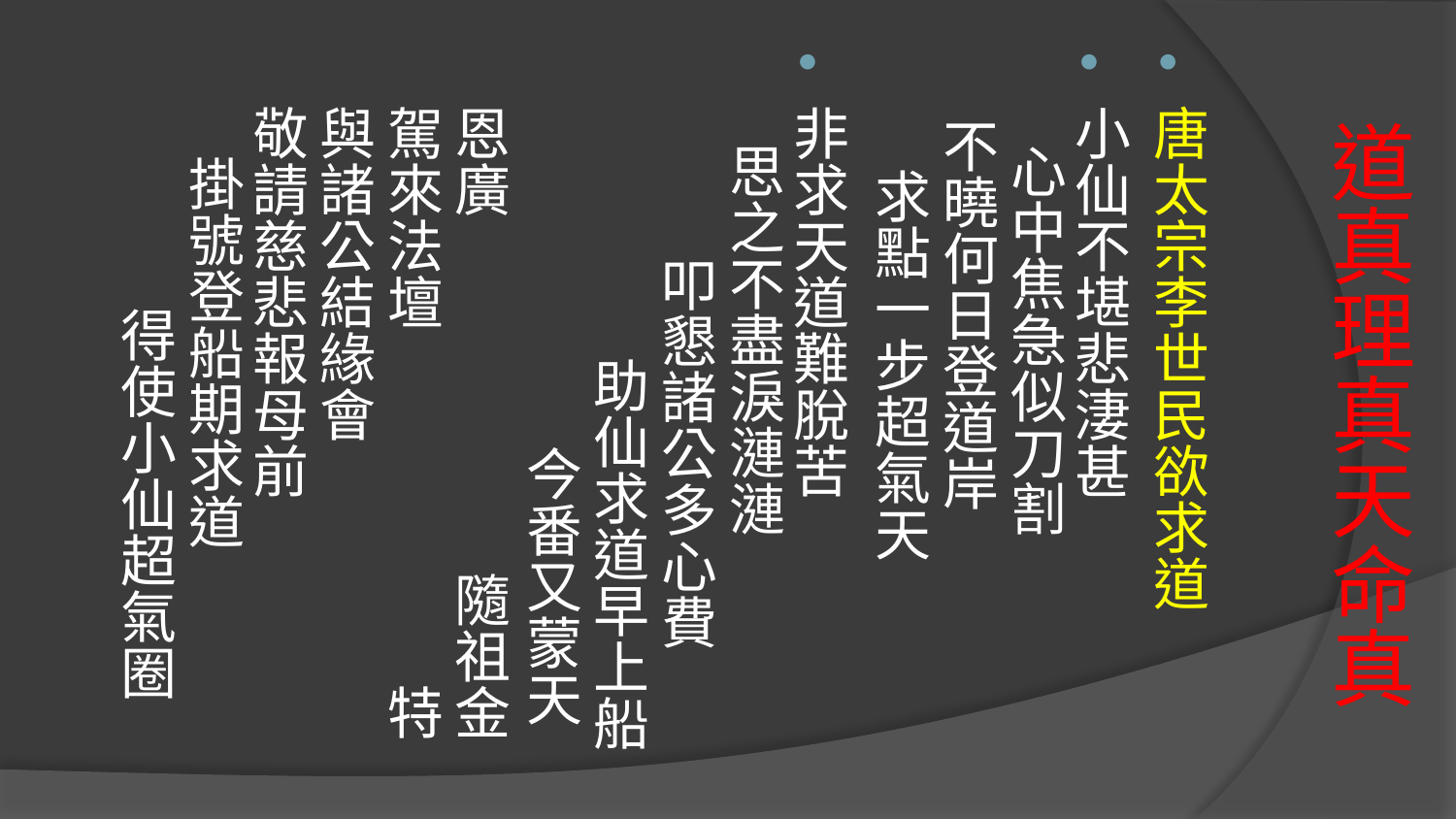

唐太宗李世民欲求道
小仙不堪悲淒甚                         心中焦急似刀割                    不曉何日登道岸                          求點一步超氣天
非求天道難脫苦                         思之不盡淚漣漣                               叩懇諸公多心費                              助仙求道早上船                             今番又蒙天恩廣                            隨祖金駕來法壇                            特與諸公結緣會                         敬請慈悲報母前                          掛號登船期求道                                  得使小仙超氣圈

# 道真理真天命真